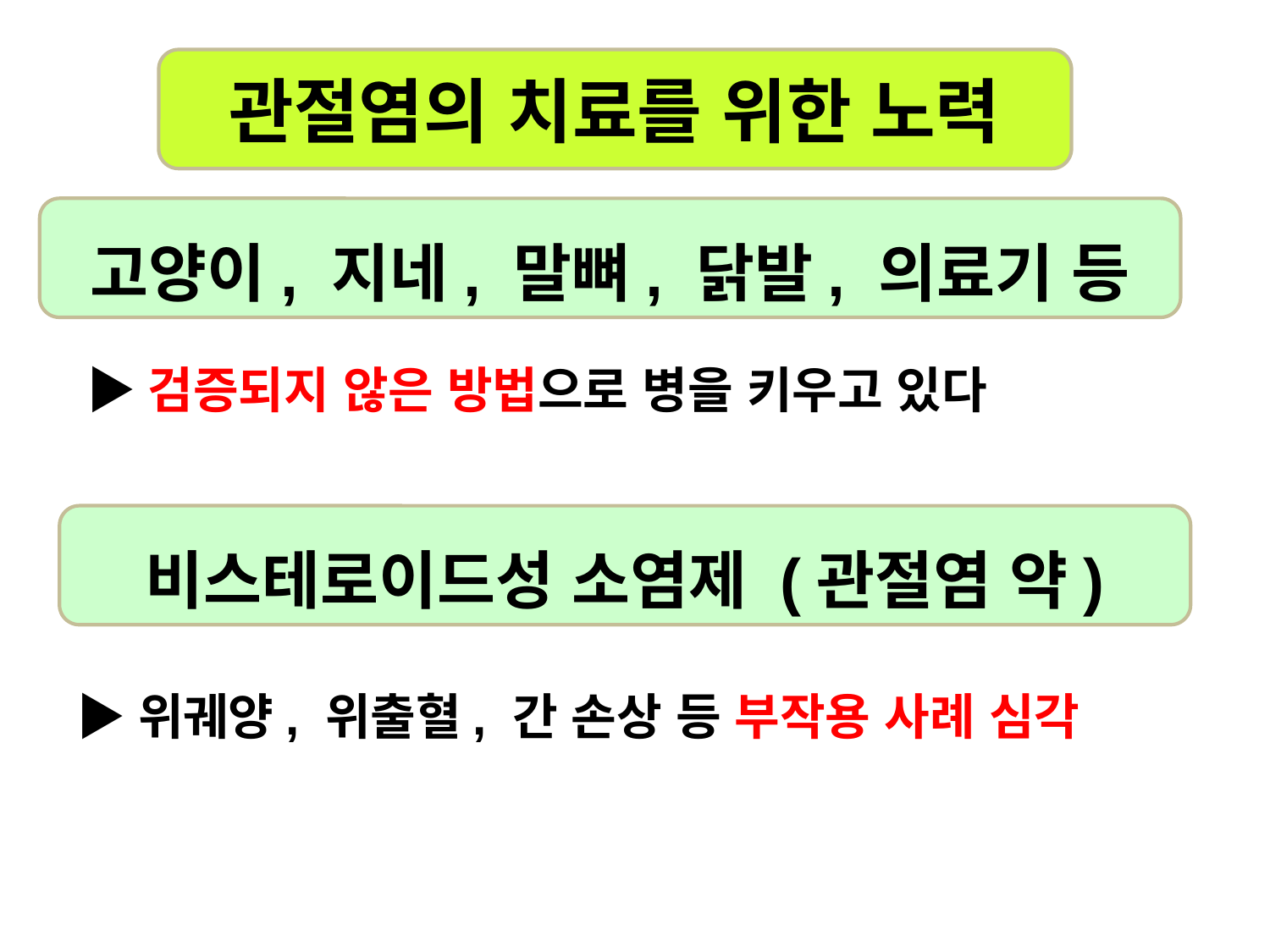

관절염의 치료를 위한 노력
고양이, 지네, 말뼈, 닭발, 의료기 등
▶검증되지 않은 방법으로 병을 키우고 있다
비스테로이드성 소염제 (관절염 약)
▶위궤양, 위출혈, 간 손상 등 부작용 사례 심각